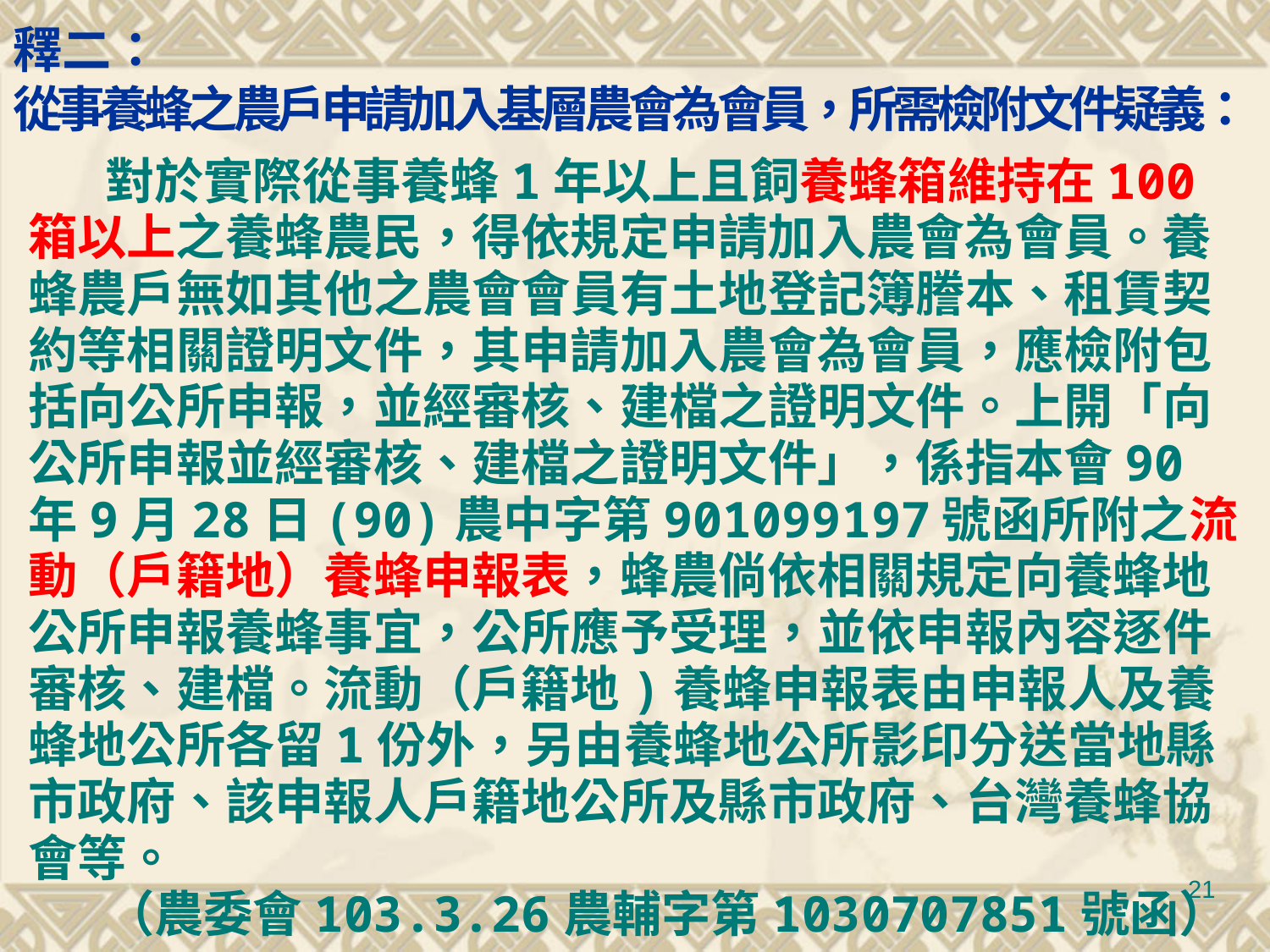

# 釋二： 從事養蜂之農戶申請加入基層農會為會員，所需檢附文件疑義：
對於實際從事養蜂1年以上且飼養蜂箱維持在100箱以上之養蜂農民，得依規定申請加入農會為會員。養蜂農戶無如其他之農會會員有土地登記簿謄本、租賃契約等相關證明文件，其申請加入農會為會員，應檢附包括向公所申報，並經審核、建檔之證明文件。上開「向公所申報並經審核、建檔之證明文件」，係指本會90年9月28日(90)農中字第901099197號函所附之流動（戶籍地）養蜂申報表，蜂農倘依相關規定向養蜂地公所申報養蜂事宜，公所應予受理，並依申報內容逐件審核、建檔。流動（戶籍地)養蜂申報表由申報人及養蜂地公所各留1份外，另由養蜂地公所影印分送當地縣市政府、該申報人戶籍地公所及縣市政府、台灣養蜂協會等。
（農委會103.3.26農輔字第1030707851號函）

21